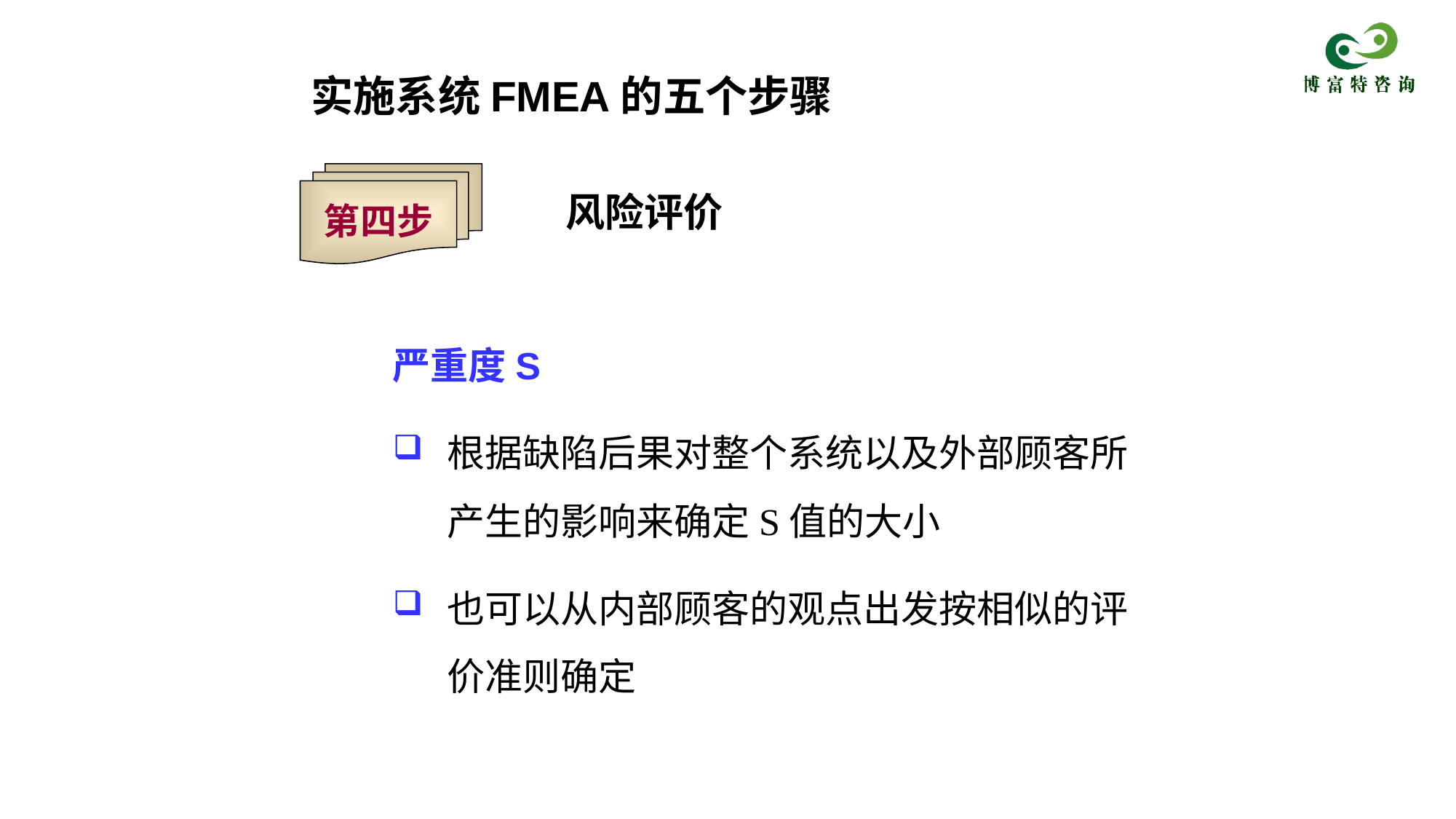

实施系统FMEA的五个步骤
第四步
风险评价
严重度S
根据缺陷后果对整个系统以及外部顾客所产生的影响来确定S值的大小
也可以从内部顾客的观点出发按相似的评价准则确定